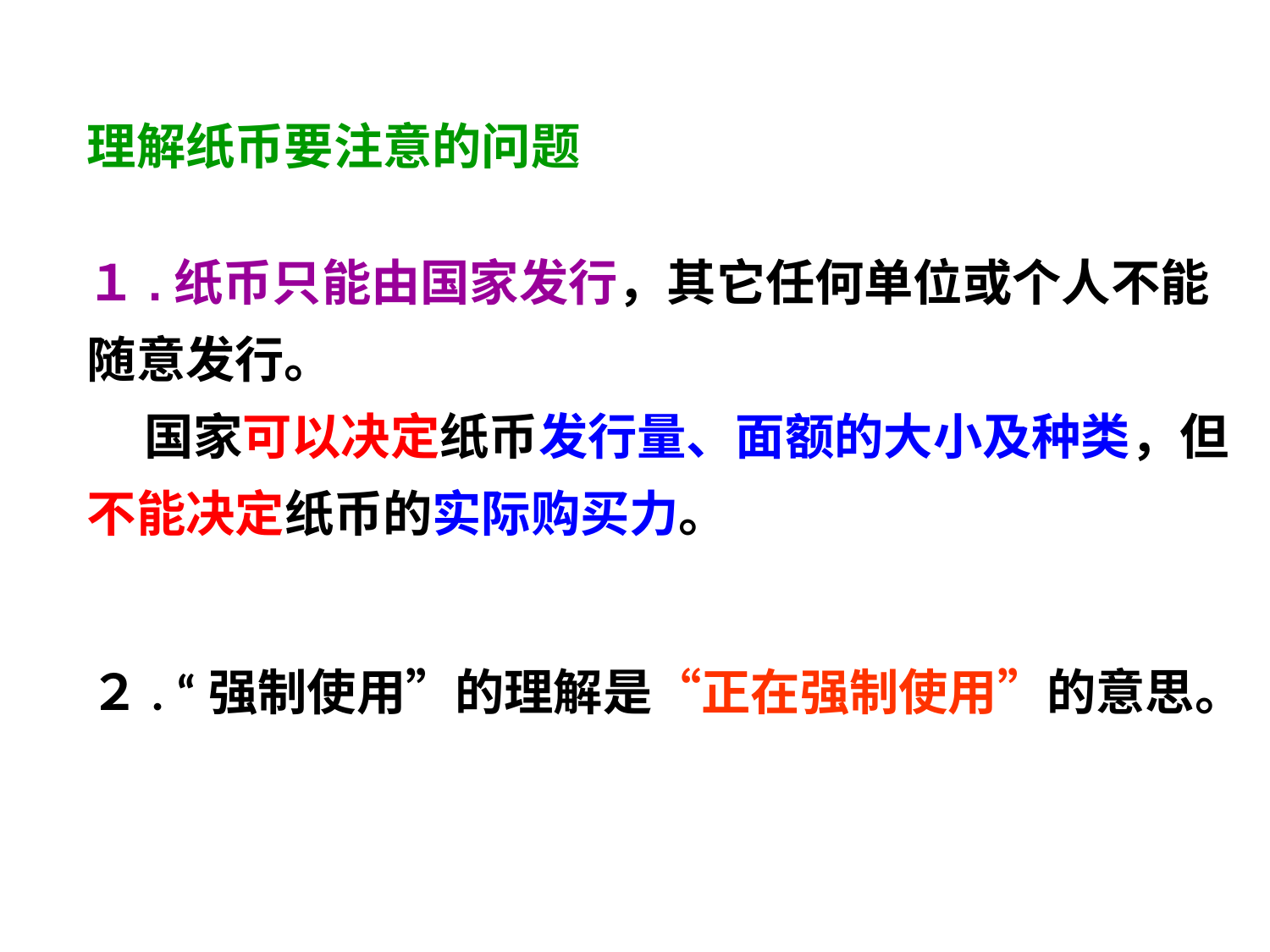

理解纸币要注意的问题

１.纸币只能由国家发行，其它任何单位或个人不能随意发行。
    国家可以决定纸币发行量、面额的大小及种类，但不能决定纸币的实际购买力。

２. “强制使用”的理解是“正在强制使用”的意思。